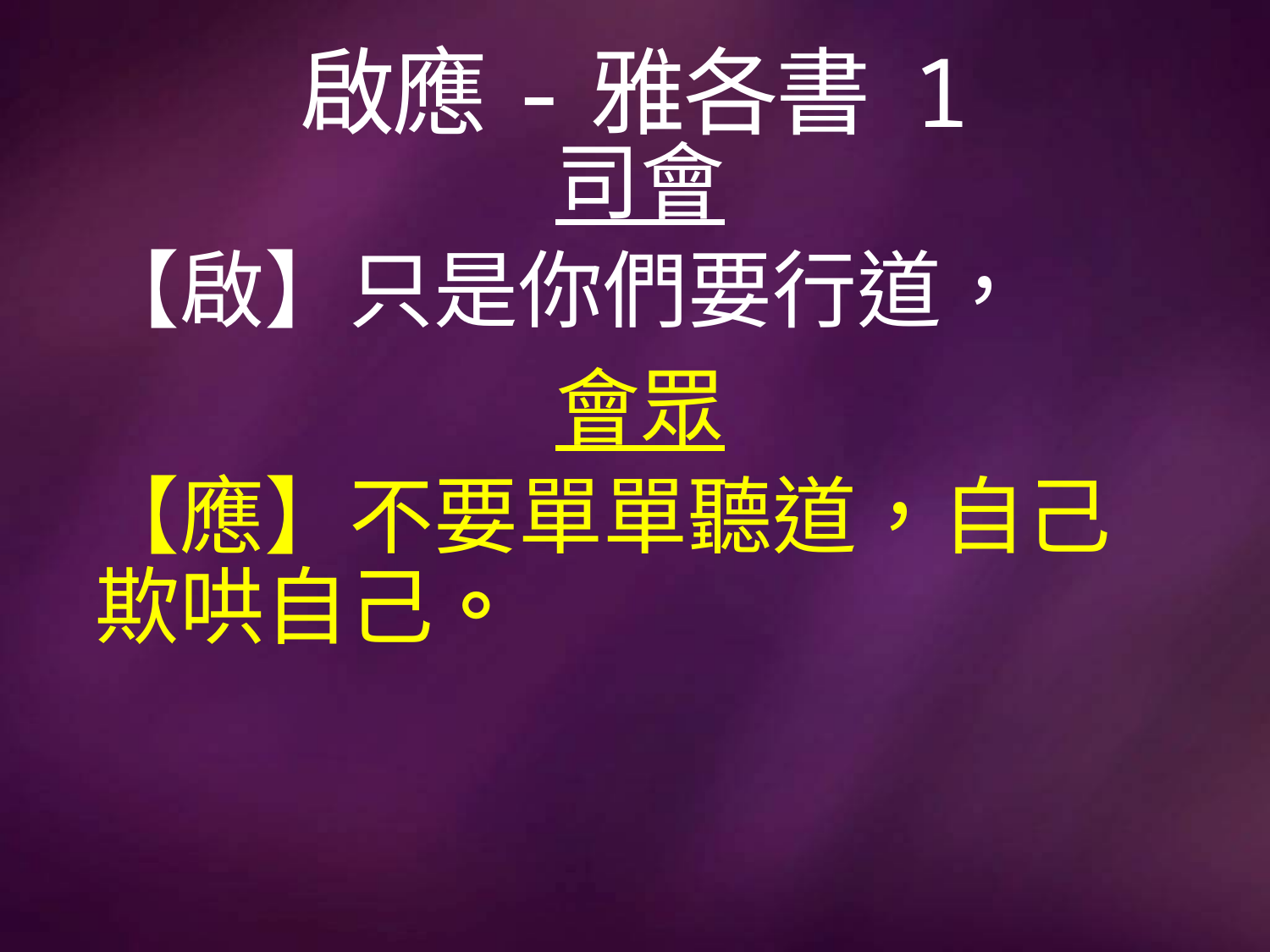

# 啟應-雅各書 1
司會
【啟】只是你們要行道，

會眾
【應】不要單單聽道，自己欺哄自己。